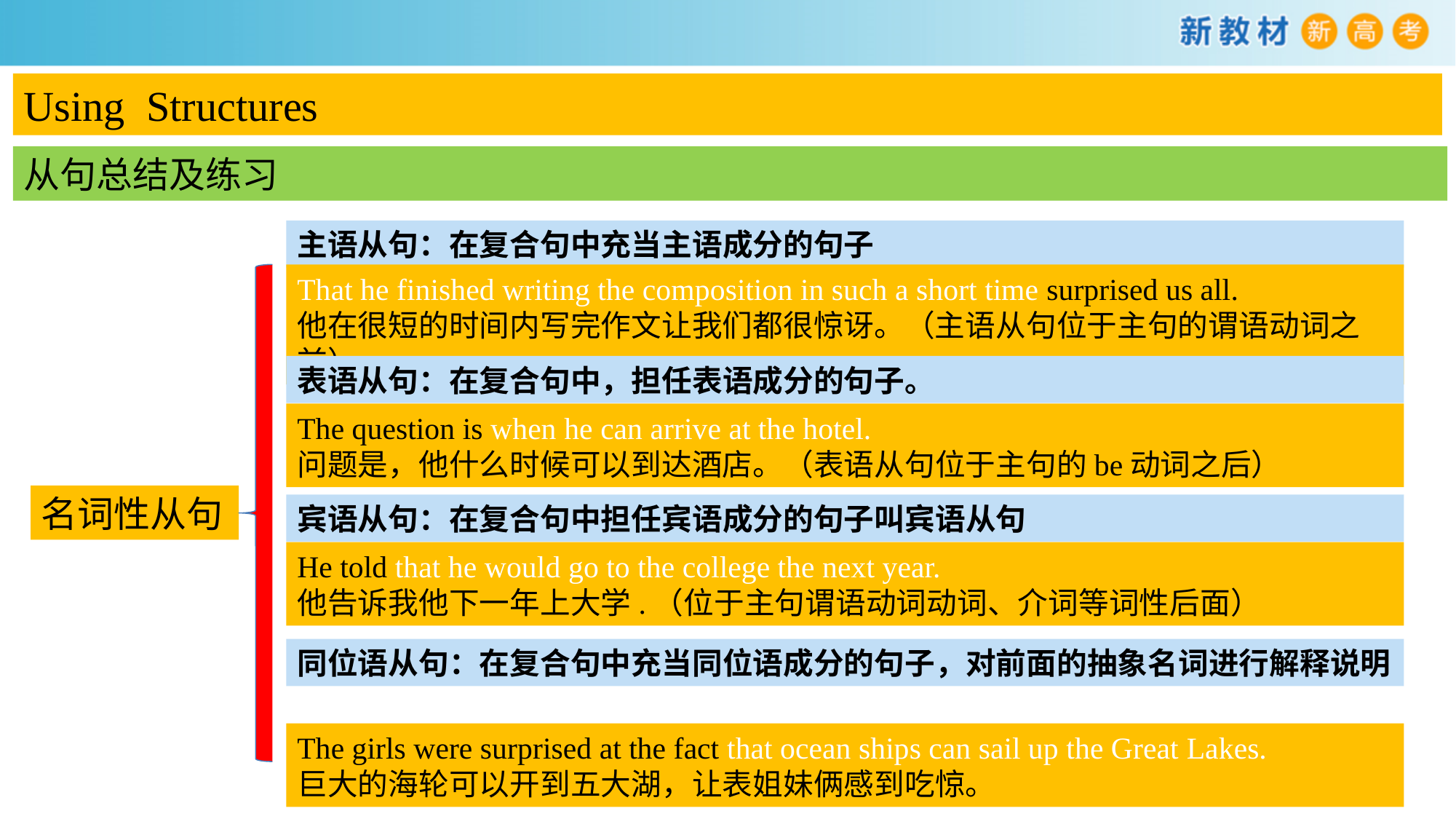

Using  Structures
从句总结及练习
主语从句：在复合句中充当主语成分的句子

That he finished writing the composition in such a short time surprised us all.
他在很短的时间内写完作文让我们都很惊讶。（主语从句位于主句的谓语动词之前）
表语从句：在复合句中，担任表语成分的句子。
The question is when he can arrive at the hotel.
问题是，他什么时候可以到达酒店。（表语从句位于主句的be动词之后）
名词性从句
宾语从句：在复合句中担任宾语成分的句子叫宾语从句
He told that he would go to the college the next year.
他告诉我他下一年上大学.（位于主句谓语动词动词、介词等词性后面）
同位语从句：在复合句中充当同位语成分的句子，对前面的抽象名词进行解释说明
The girls were surprised at the fact that ocean ships can sail up the Great Lakes.
巨大的海轮可以开到五大湖，让表姐妹俩感到吃惊。